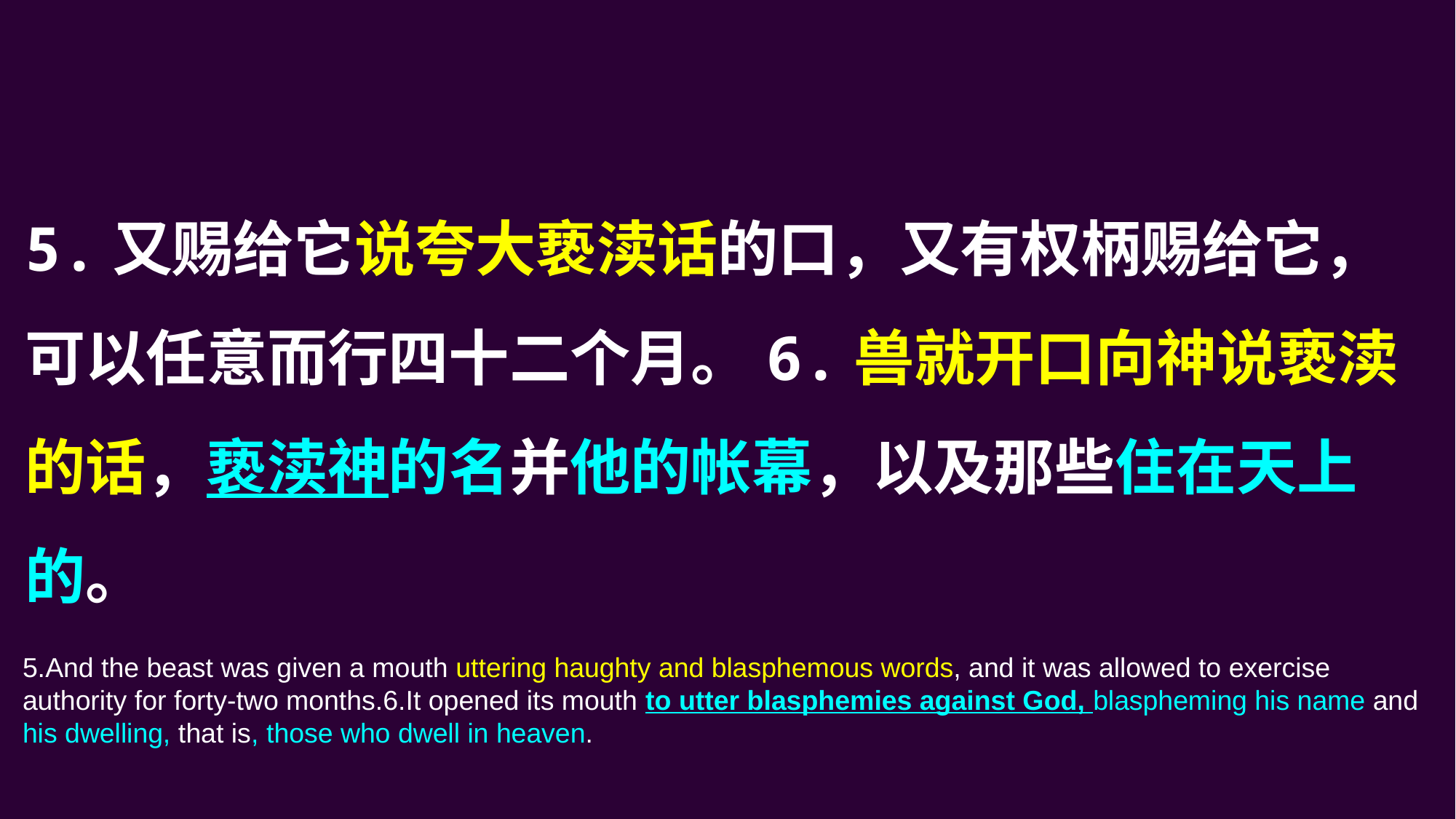

5.又赐给它说夸大亵渎话的口，又有权柄赐给它，可以任意而行四十二个月。6.兽就开口向神说亵渎的话，亵渎神的名并他的帐幕，以及那些住在天上的。

5.And the beast was given a mouth uttering haughty and blasphemous words, and it was allowed to exercise authority for forty-two months.6.It opened its mouth to utter blasphemies against God, blaspheming his name and his dwelling, that is, those who dwell in heaven.